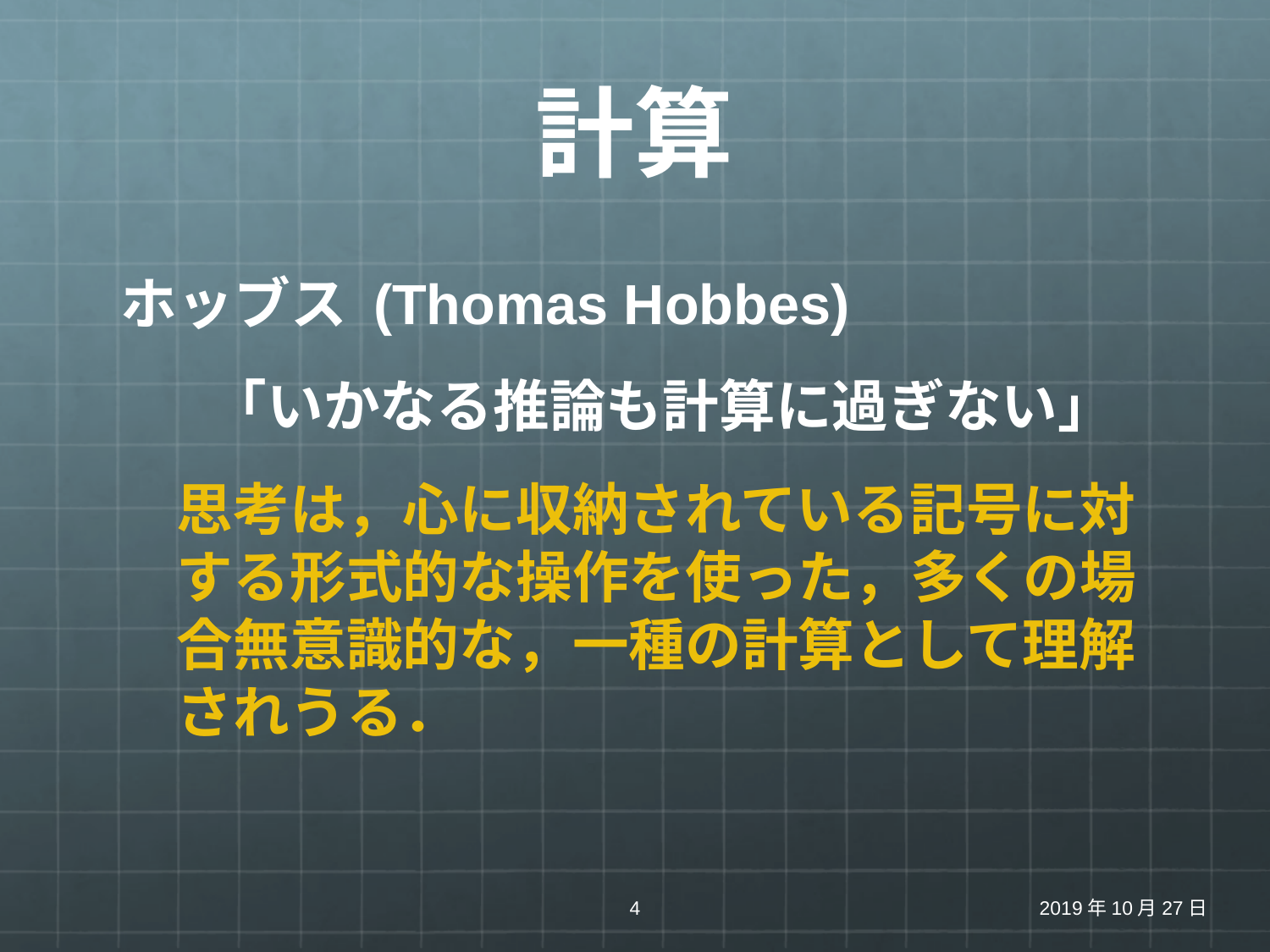

# 計算
ホッブス (Thomas Hobbes)
	「いかなる推論も計算に過ぎない」
	思考は，心に収納されている記号に対する形式的な操作を使った，多くの場合無意識的な，一種の計算として理解されうる．
4
2019年10月27日